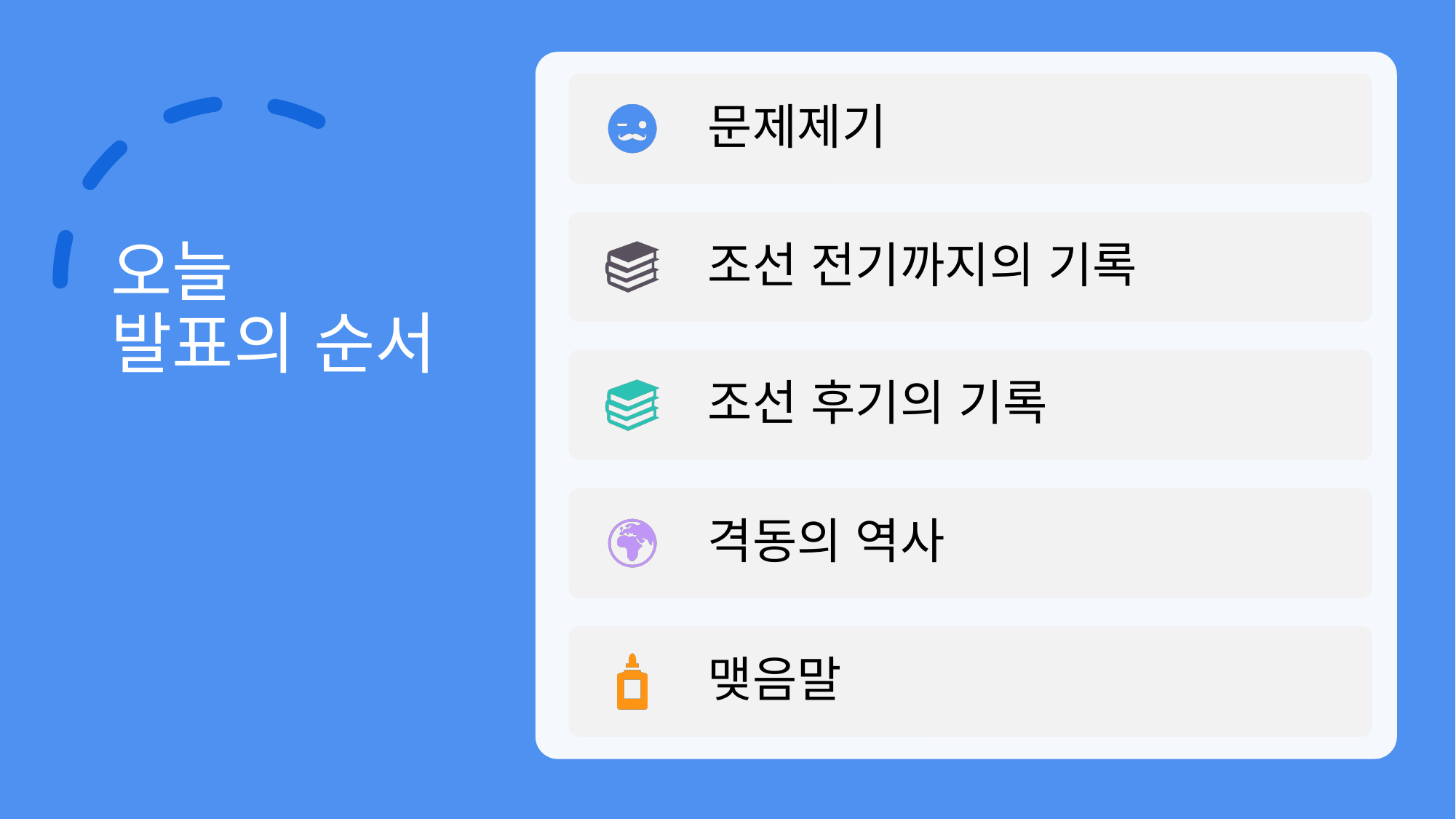

문제제기
조선 전기까지의 기록
조선 후기의 기록
격동의 역사
맺음말
# 오늘 발표의 순서